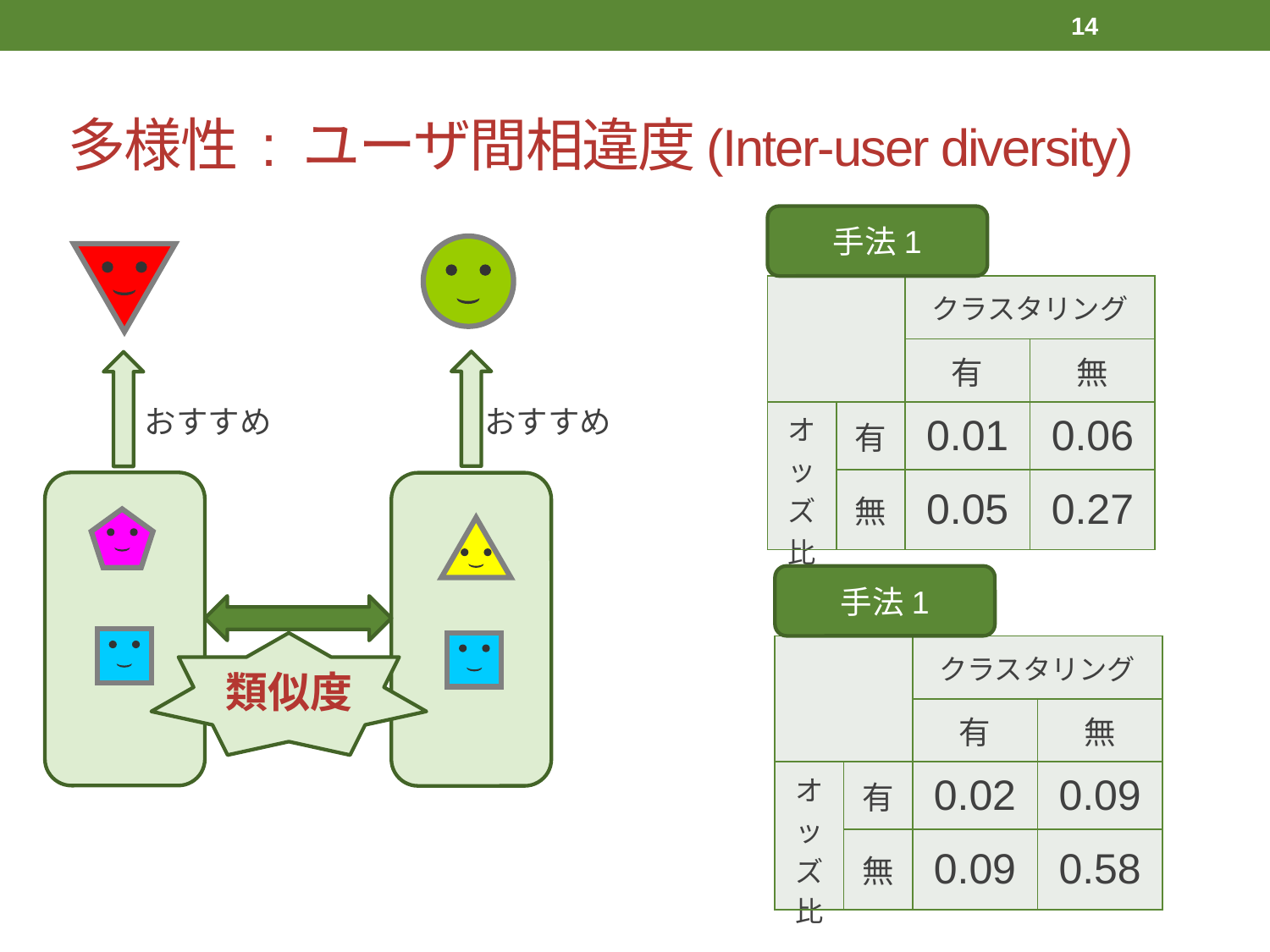

14
# 多様性 : ユーザ間相違度(Inter-user diversity)
手法1

|  |  | クラスタリング |  |
| --- | --- | --- | --- |
|  |  | 有 | 無 |
| オッズ比 | 有 | 0.01 | 0.06 |
|  | 無 | 0.05 | 0.27 |

おすすめ
おすすめ

手法1

類似度

|  |  | クラスタリング |  |
| --- | --- | --- | --- |
|  |  | 有 | 無 |
| オッズ比 | 有 | 0.02 | 0.09 |
|  | 無 | 0.09 | 0.58 |